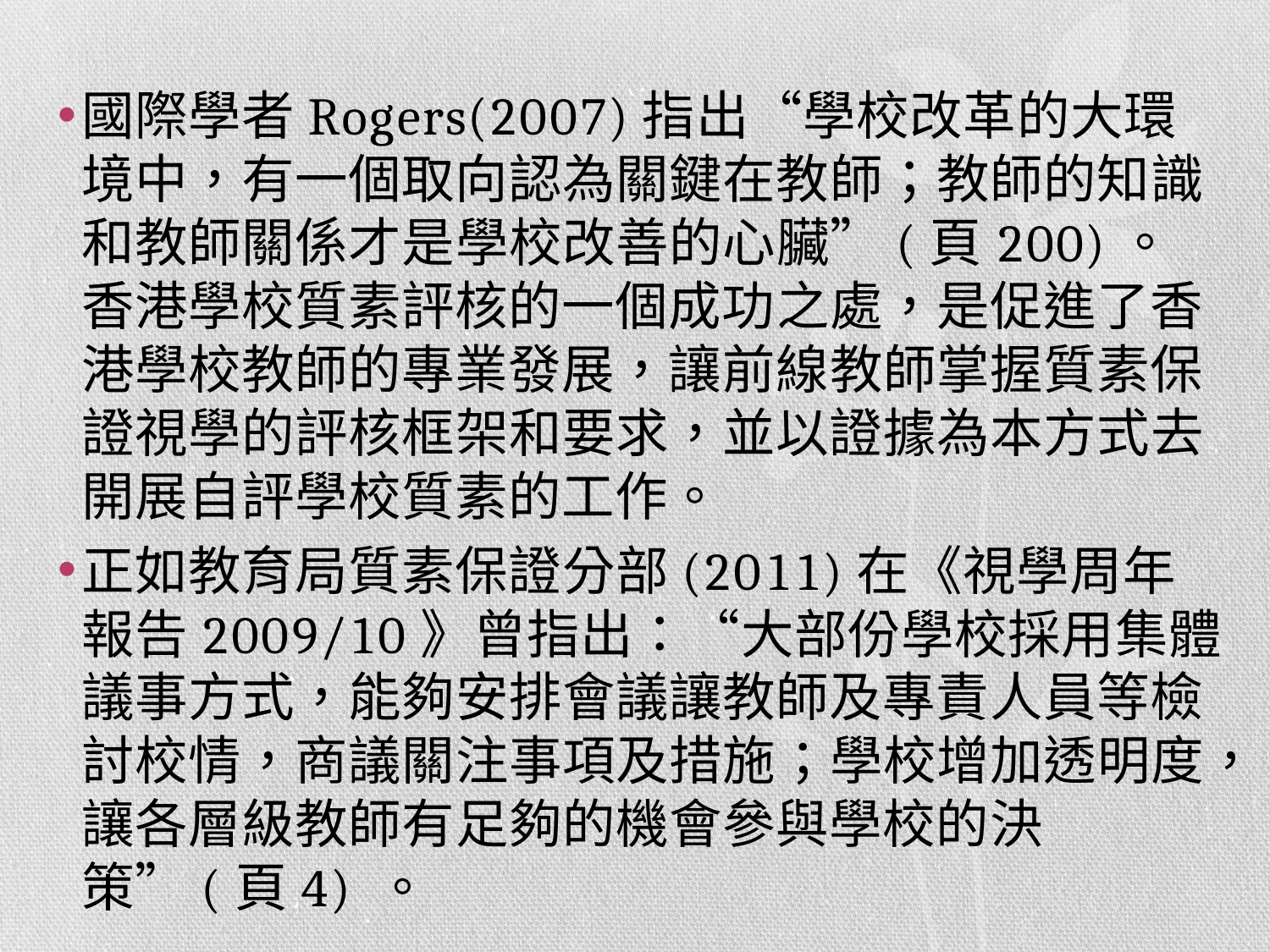

#
國際學者Rogers(2007)指出“學校改革的大環境中，有一個取向認為關鍵在教師；教師的知識和教師關係才是學校改善的心臟”(頁200)。香港學校質素評核的一個成功之處，是促進了香港學校教師的專業發展，讓前線教師掌握質素保證視學的評核框架和要求，並以證據為本方式去開展自評學校質素的工作。
正如教育局質素保證分部(2011)在《視學周年報告2009/10》曾指出：“大部份學校採用集體議事方式，能夠安排會議讓教師及專責人員等檢討校情，商議關注事項及措施；學校增加透明度，讓各層級教師有足夠的機會參與學校的決策”(頁4) 。